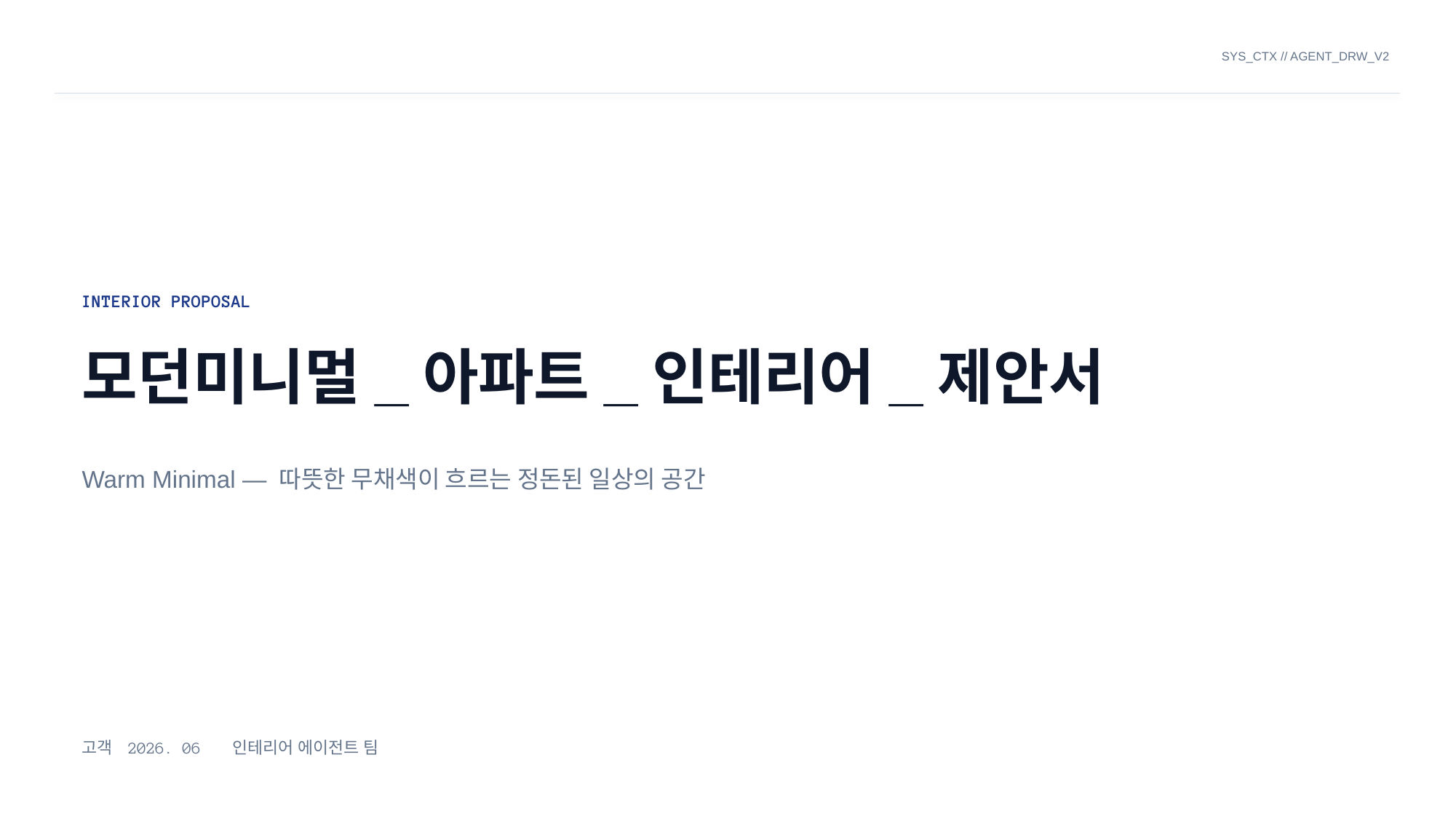

SYS_CTX // AGENT_DRW_V2

INTERIOR PROPOSAL
모던미니멀_아파트_인테리어_제안서
Warm Minimal — 따뜻한 무채색이 흐르는 정돈된 일상의 공간
고객   2026. 06   인테리어 에이전트 팀